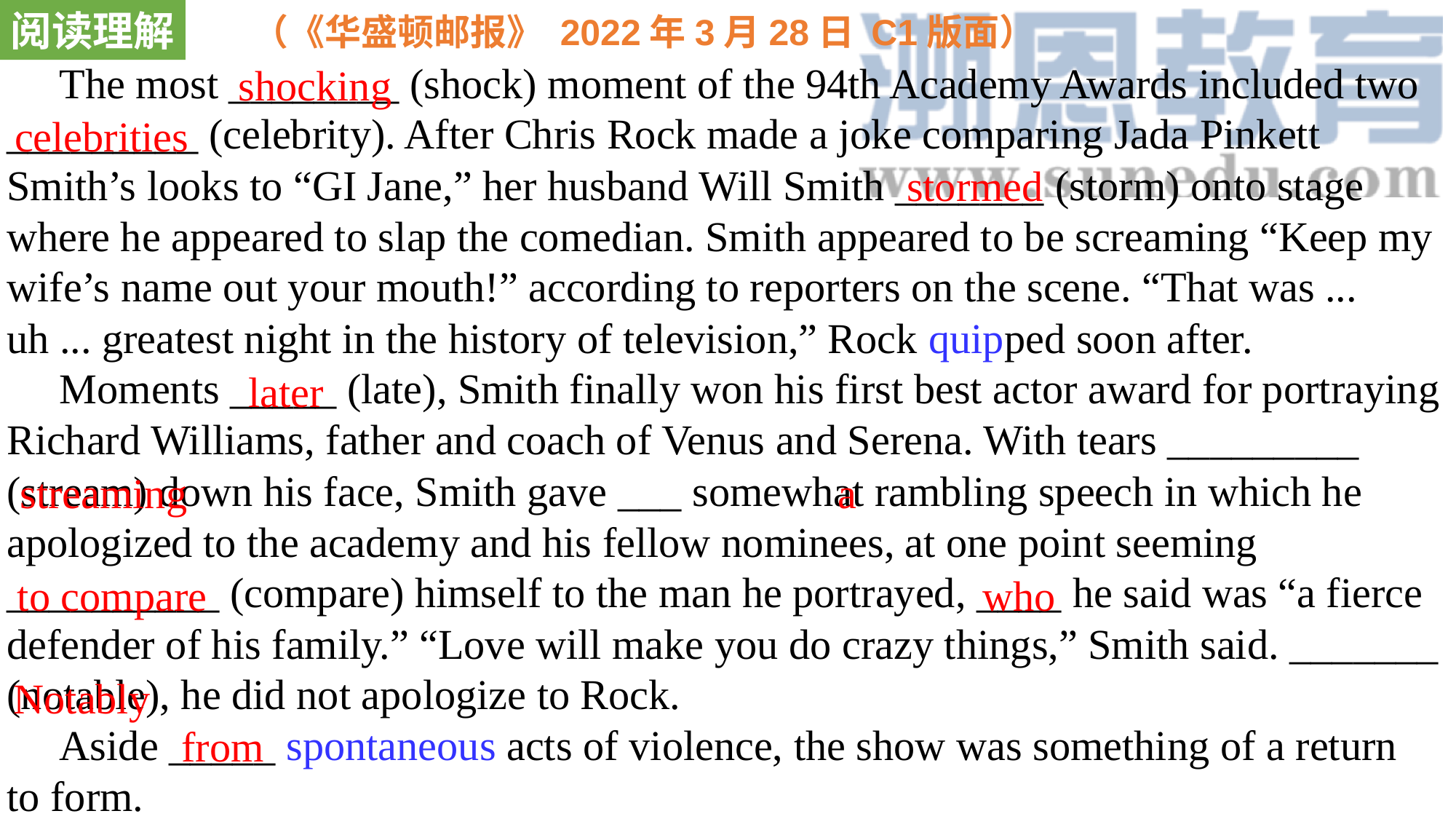

阅读理解
 （《华盛顿邮报》 2022年3月28日 C1版面）
     The most ________ (shock) moment of the 94th Academy Awards included two _________ (celebrity). After Chris Rock made a joke comparing Jada Pinkett Smith’s looks to “GI Jane,” her husband Will Smith _______ (storm) onto stage where he appeared to slap the comedian. Smith appeared to be screaming “Keep my wife’s name out your mouth!” according to reporters on the scene. “That was ... uh ... greatest night in the history of television,” Rock quipped soon after.
     Moments _____ (late), Smith finally won his first best actor award for portraying Richard Williams, father and coach of Venus and Serena. With tears _________ (stream) down his face, Smith gave ___ somewhat rambling speech in which he apologized to the academy and his fellow nominees, at one point seeming __________ (compare) himself to the man he portrayed, ____ he said was “a fierce defender of his family.” “Love will make you do crazy things,” Smith said. _______ (notable), he did not apologize to Rock.
     Aside _____ spontaneous acts of violence, the show was something of a return to form.
shocking
celebrities
stormed
later
streaming
a
to compare
who
Notably
from